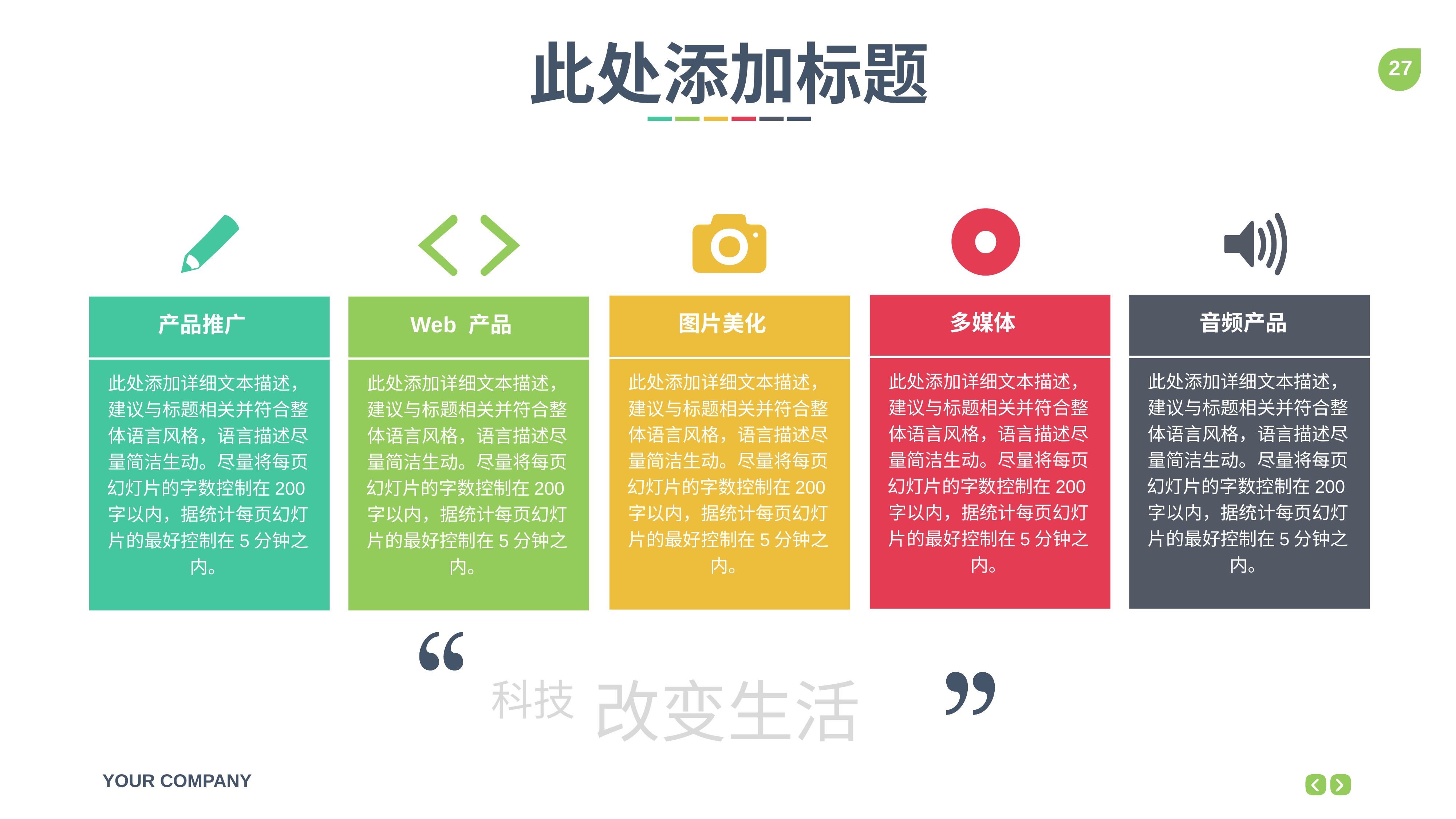

此处添加标题

多媒体
音频产品
图片美化
产品推广
Web 产品
此处添加详细文本描述，建议与标题相关并符合整体语言风格，语言描述尽量简洁生动。尽量将每页幻灯片的字数控制在200字以内，据统计每页幻灯片的最好控制在5分钟之内。
此处添加详细文本描述，建议与标题相关并符合整体语言风格，语言描述尽量简洁生动。尽量将每页幻灯片的字数控制在200字以内，据统计每页幻灯片的最好控制在5分钟之内。
此处添加详细文本描述，建议与标题相关并符合整体语言风格，语言描述尽量简洁生动。尽量将每页幻灯片的字数控制在200字以内，据统计每页幻灯片的最好控制在5分钟之内。
此处添加详细文本描述，建议与标题相关并符合整体语言风格，语言描述尽量简洁生动。尽量将每页幻灯片的字数控制在200字以内，据统计每页幻灯片的最好控制在5分钟之内。
此处添加详细文本描述，建议与标题相关并符合整体语言风格，语言描述尽量简洁生动。尽量将每页幻灯片的字数控制在200字以内，据统计每页幻灯片的最好控制在5分钟之内。

科技
改变生活